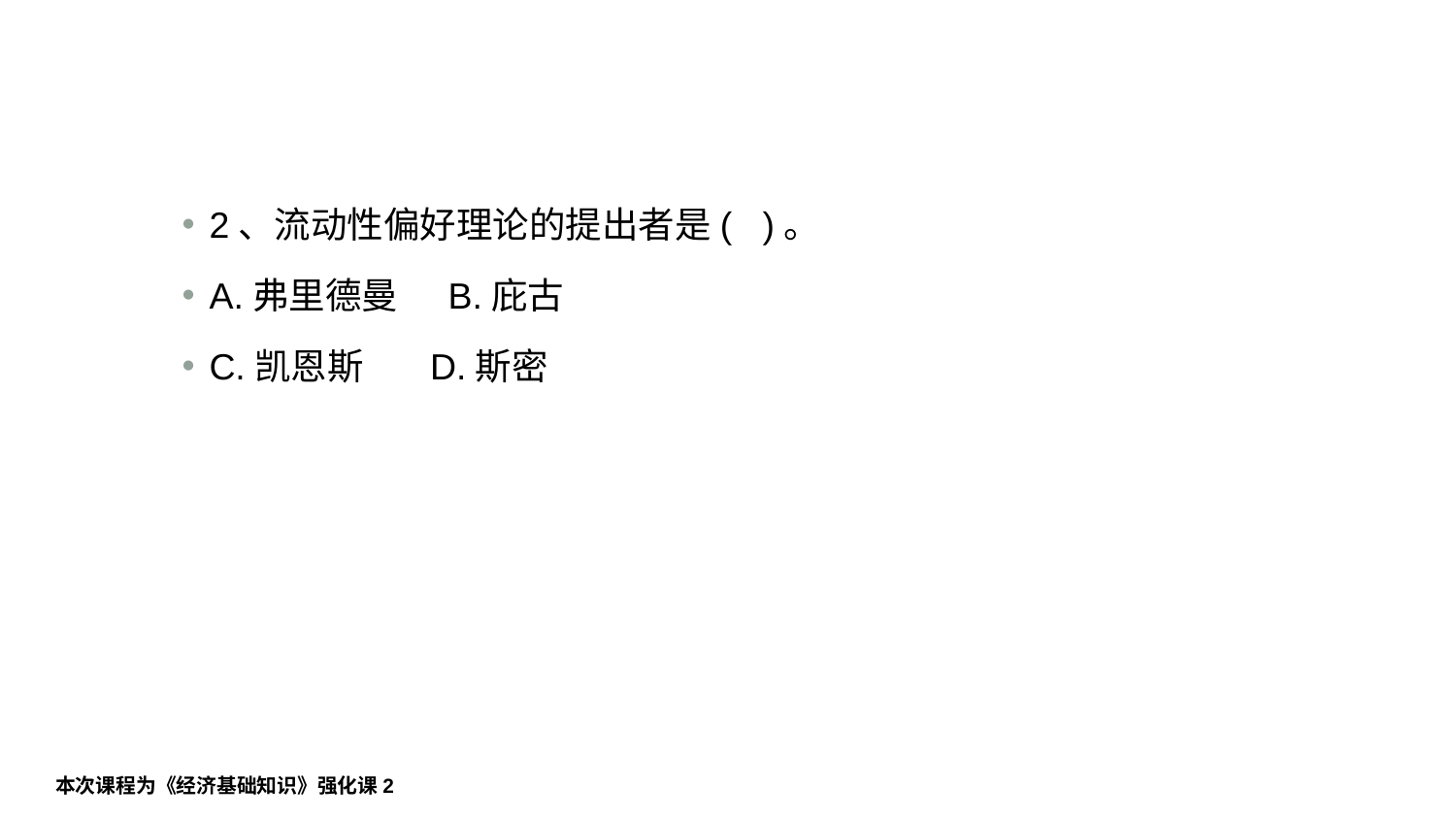

#
2、流动性偏好理论的提出者是(   )。
A.弗里德曼     B.庇古
C.凯恩斯       D.斯密